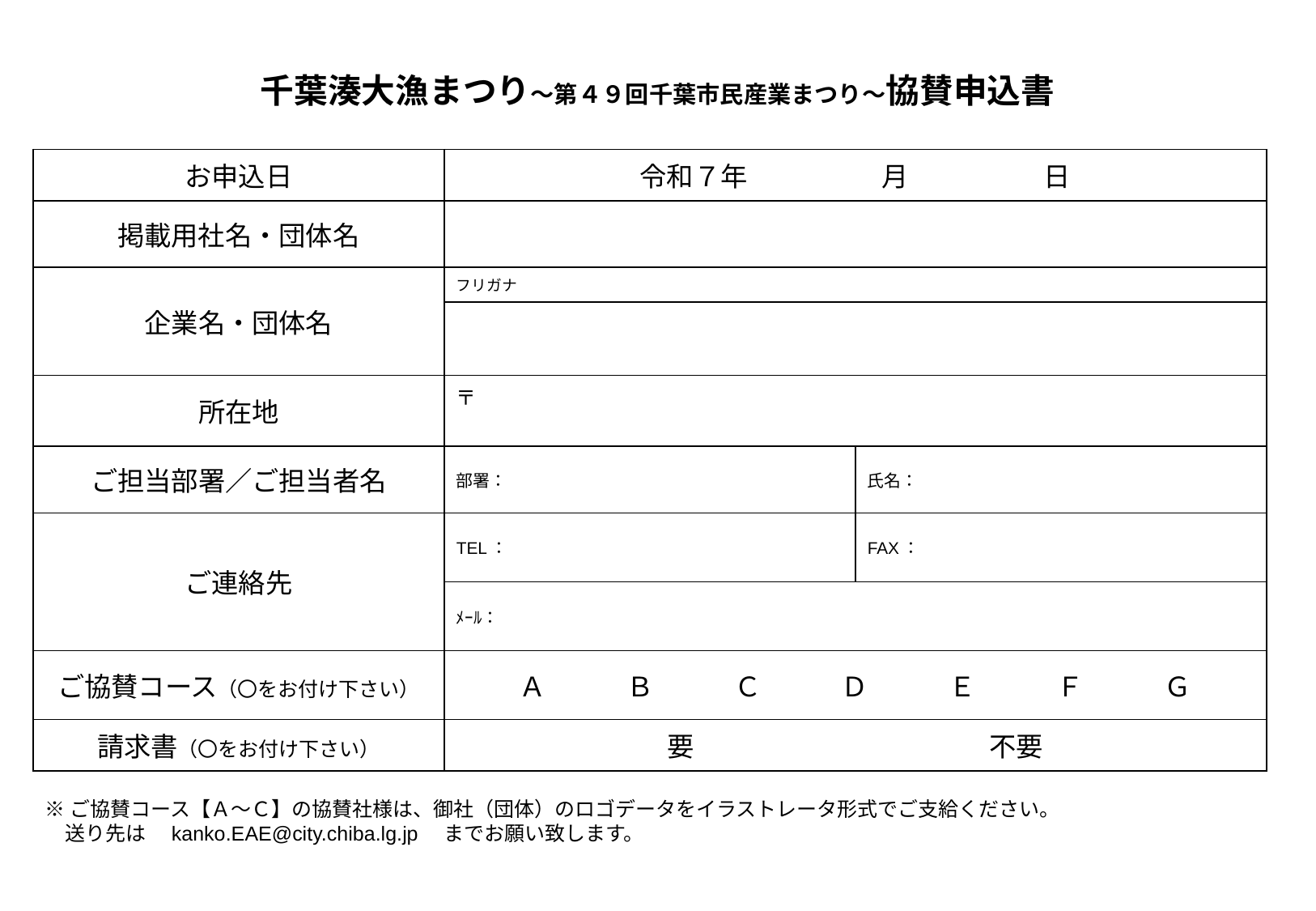

千葉湊大漁まつり～第４９回千葉市民産業まつり～協賛申込書
| お申込日 | 令和７年　　　　　月　　　　　日 |  |
| --- | --- | --- |
| 掲載用社名・団体名 |  |  |
| 企業名・団体名 | フリガナ |  |
|  |  |  |
| 所在地 | 〒 |  |
| ご担当部署／ご担当者名 | 部署： | 氏名： |
| ご連絡先 | TEL： | FAX： |
|  | ﾒｰﾙ： |  |
| ご協賛コース（〇をお付け下さい） | Ａ　　　Ｂ　　　Ｃ　　　Ｄ　　　Ｅ　　　Ｆ　　　Ｇ |  |
| 請求書（〇をお付け下さい） | 要　　　　　　　　　　　不要 |  |
※ご協賛コース【Ａ～Ｃ】の協賛社様は、御社（団体）のロゴデータをイラストレータ形式でご支給ください。
　送り先は　kanko.EAE@city.chiba.lg.jp　までお願い致します。